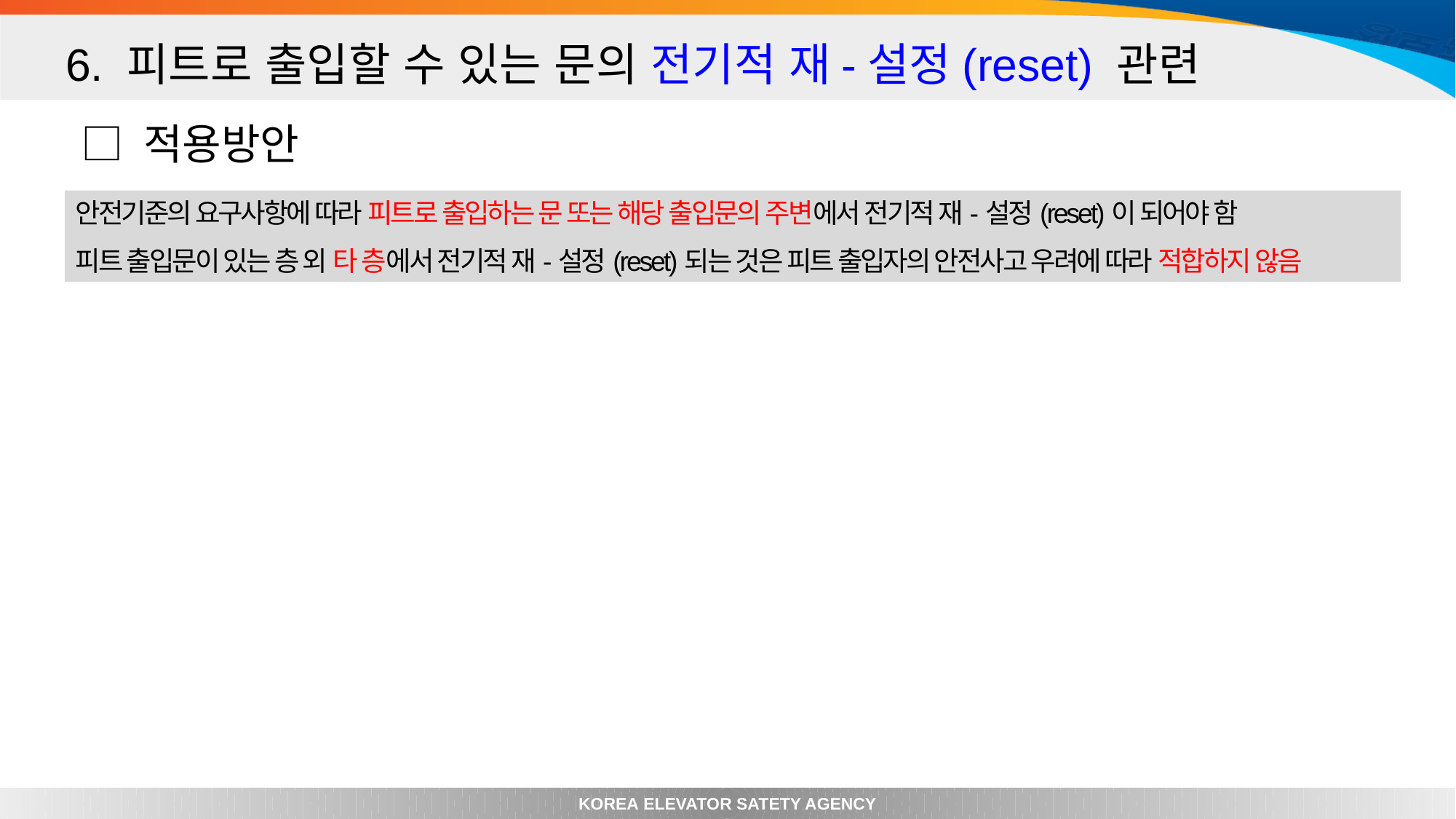

6. 피트로 출입할 수 있는 문의 전기적 재-설정(reset) 관련
□ 적용방안
안전기준의 요구사항에 따라 피트로 출입하는 문 또는 해당 출입문의 주변에서 전기적 재-설정(reset)이 되어야 함
피트 출입문이 있는 층 외 타 층에서 전기적 재-설정(reset)되는 것은 피트 출입자의 안전사고 우려에 따라 적합하지 않음